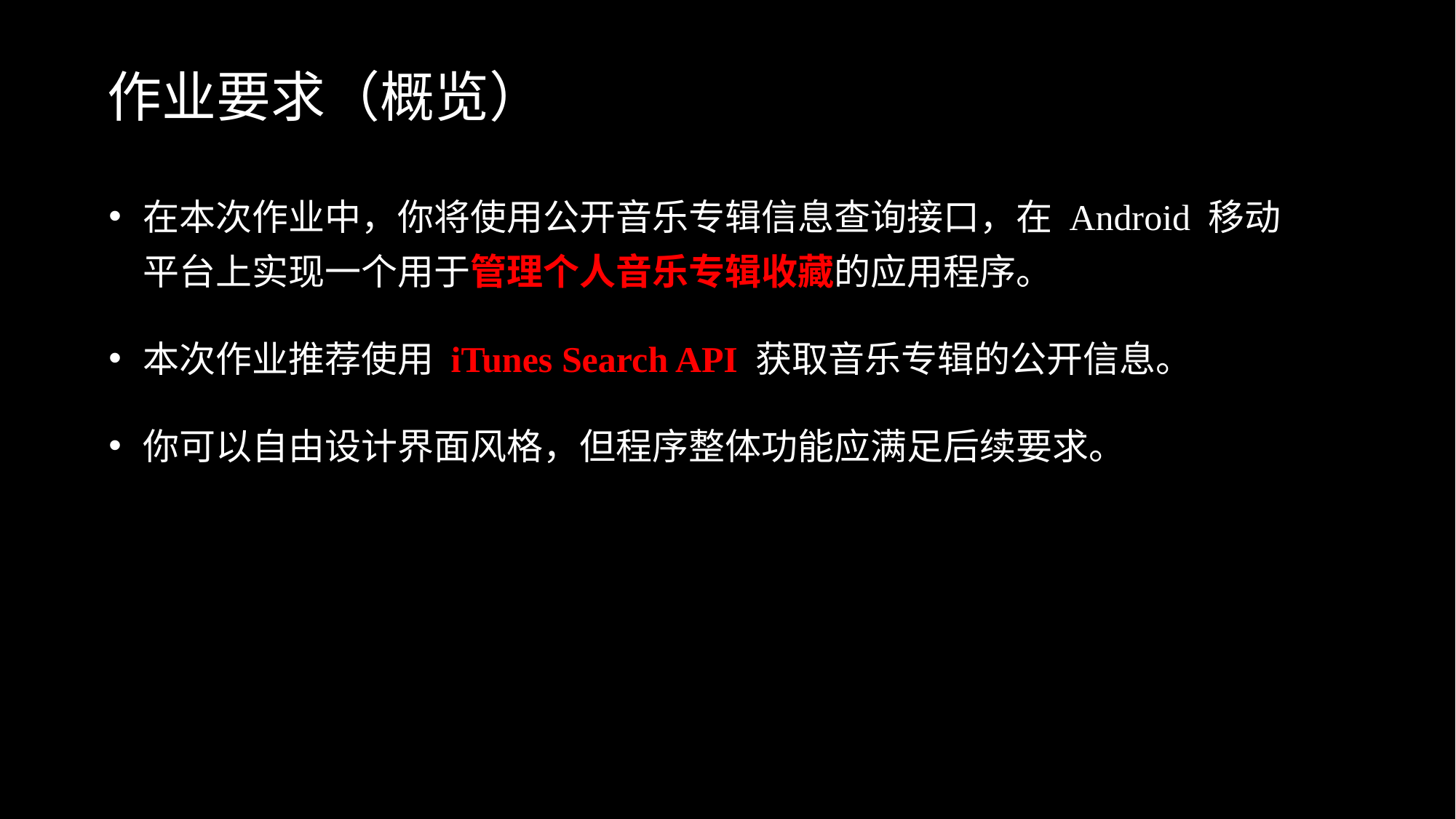

作业要求（概览）
在本次作业中，你将使用公开音乐专辑信息查询接口，在 Android 移动平台上实现一个用于管理个人音乐专辑收藏的应用程序。

本次作业推荐使用 iTunes Search API 获取音乐专辑的公开信息。

你可以自由设计界面风格，但程序整体功能应满足后续要求。